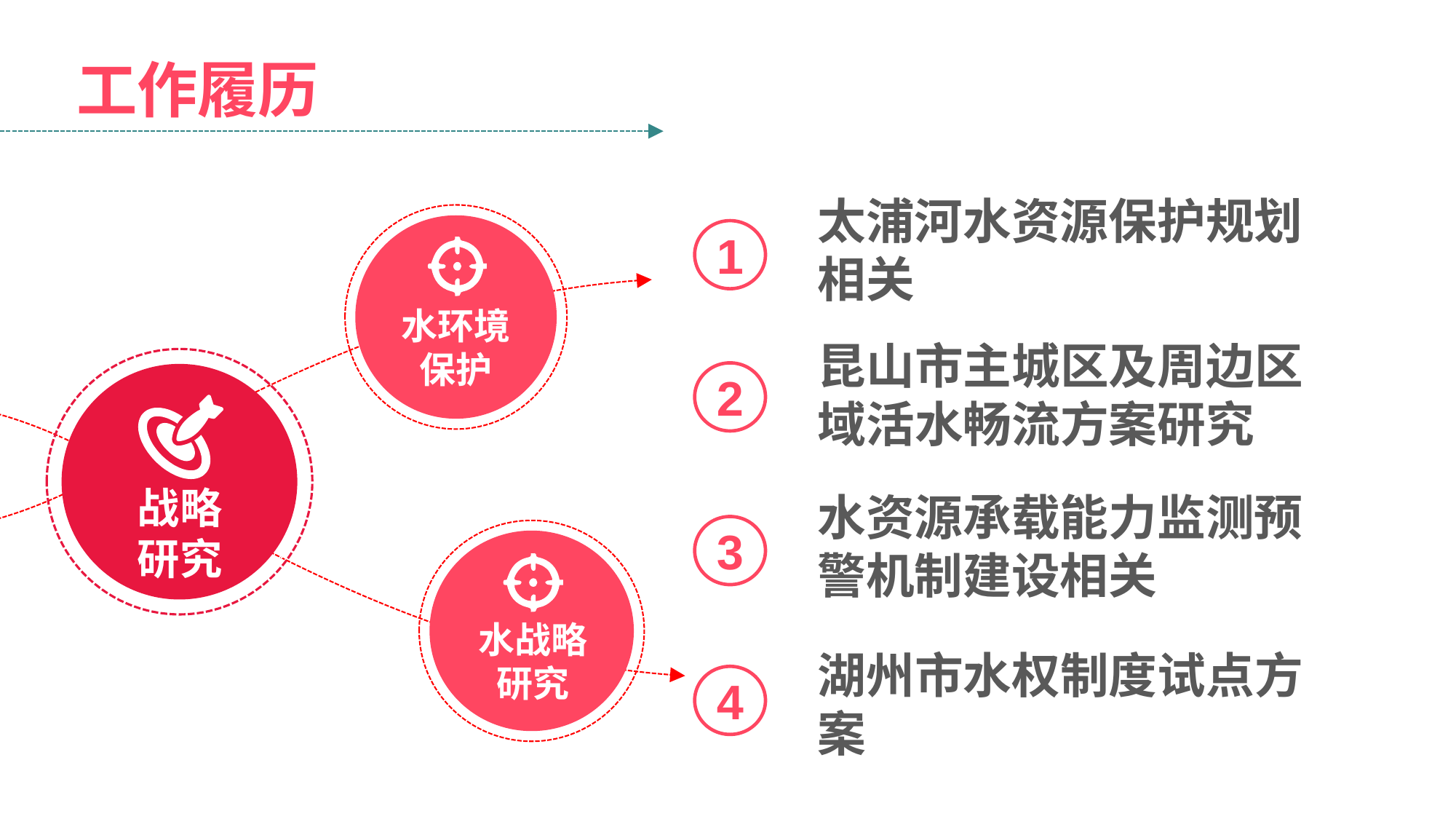

工作履历
太浦河水资源保护规划
相关

水环境
保护
1

昆山市主城区及周边区域活水畅流方案研究

战略
研究
2

水资源承载能力监测预警机制建设相关
3

水战略
研究
湖州市水权制度试点方案
4